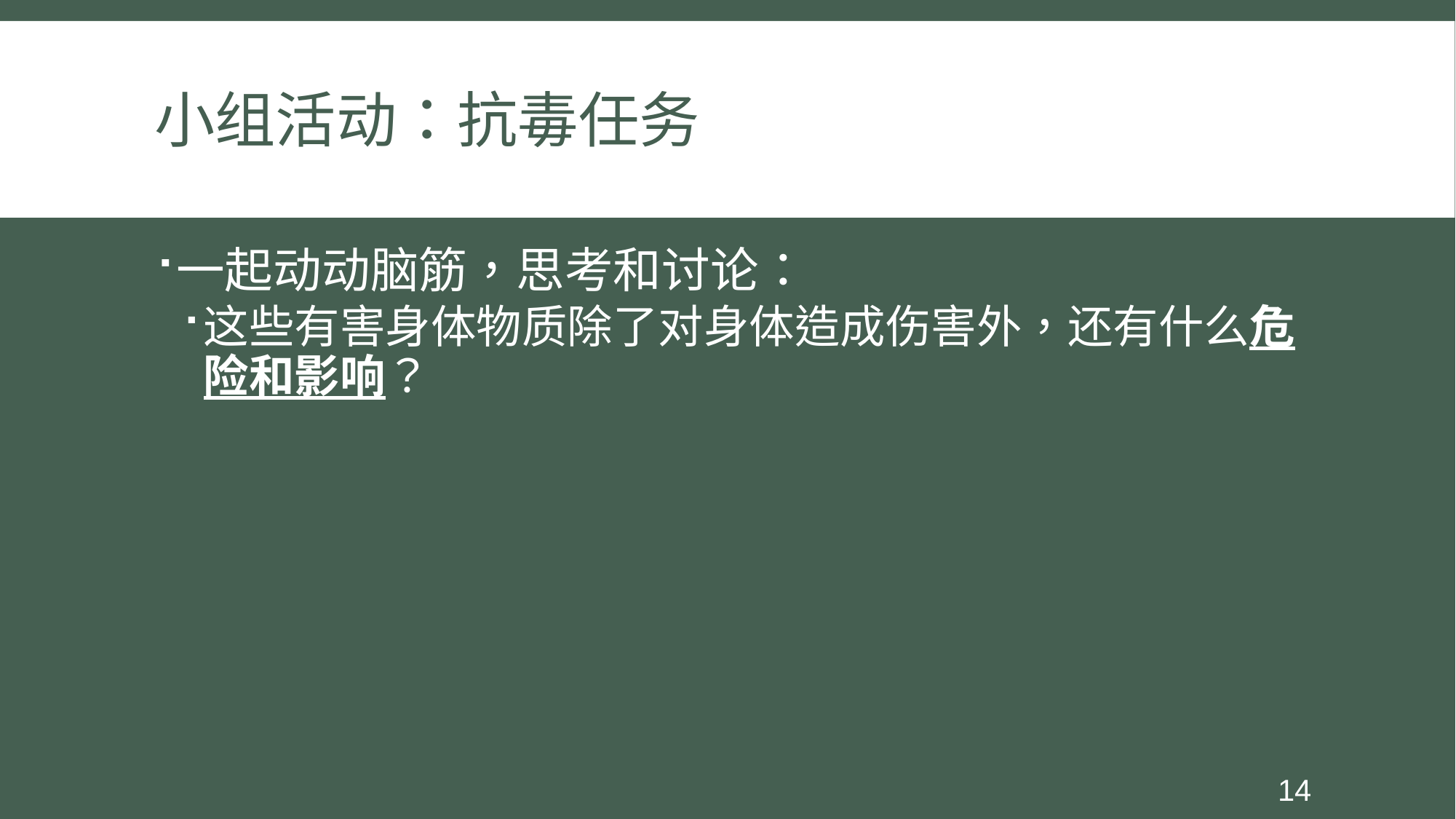

# 小组活动：抗毒任务
一起动动脑筋，思考和讨论：
这些有害身体物质除了对身体造成伤害外，还有什么危险和影响？
14